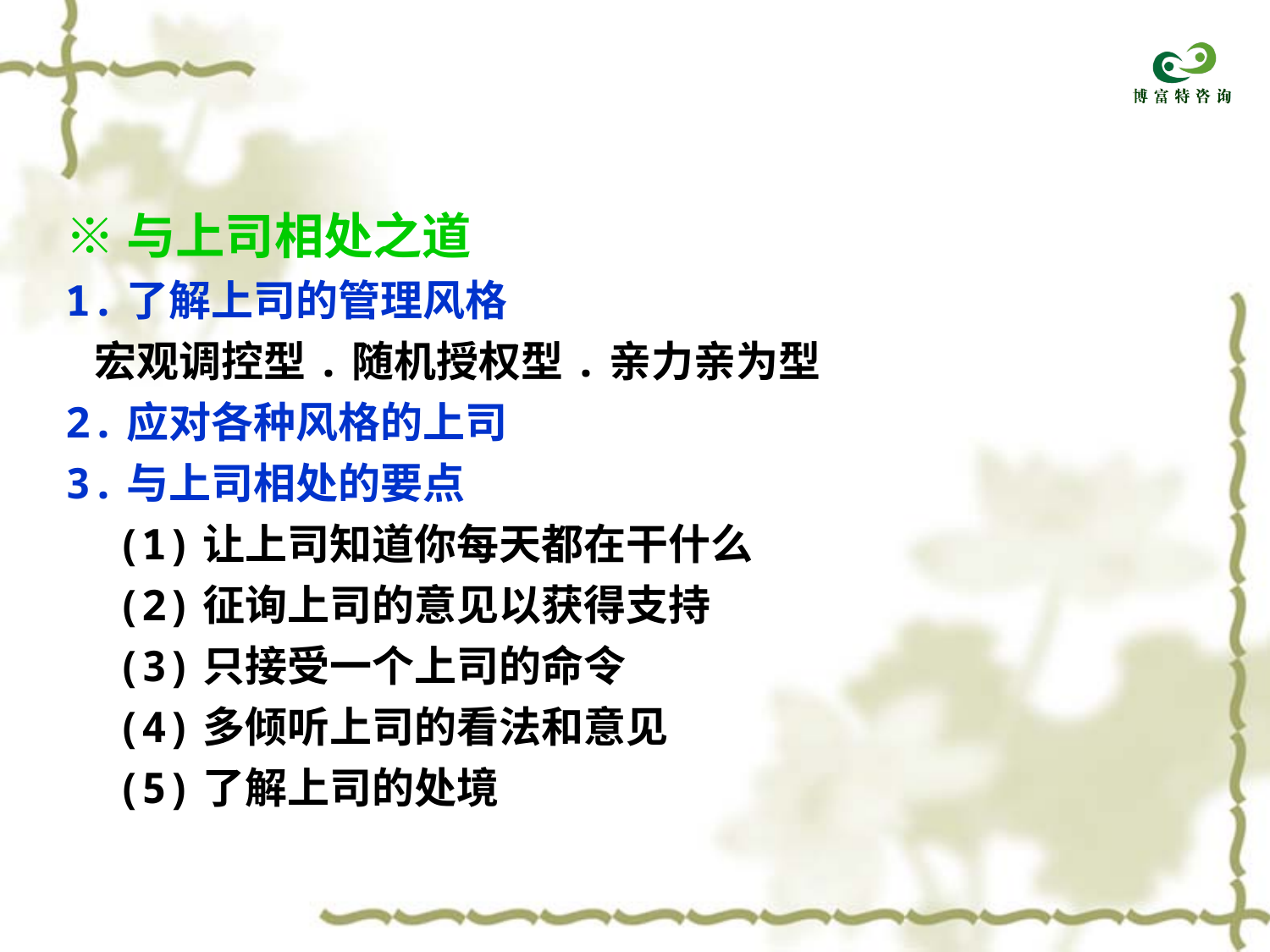

※与上司相处之道
1.了解上司的管理风格
  宏观调控型.随机授权型.亲力亲为型
2.应对各种风格的上司
3.与上司相处的要点
  (1)让上司知道你每天都在干什么
  (2)征询上司的意见以获得支持
  (3)只接受一个上司的命令
  (4)多倾听上司的看法和意见
  (5)了解上司的处境